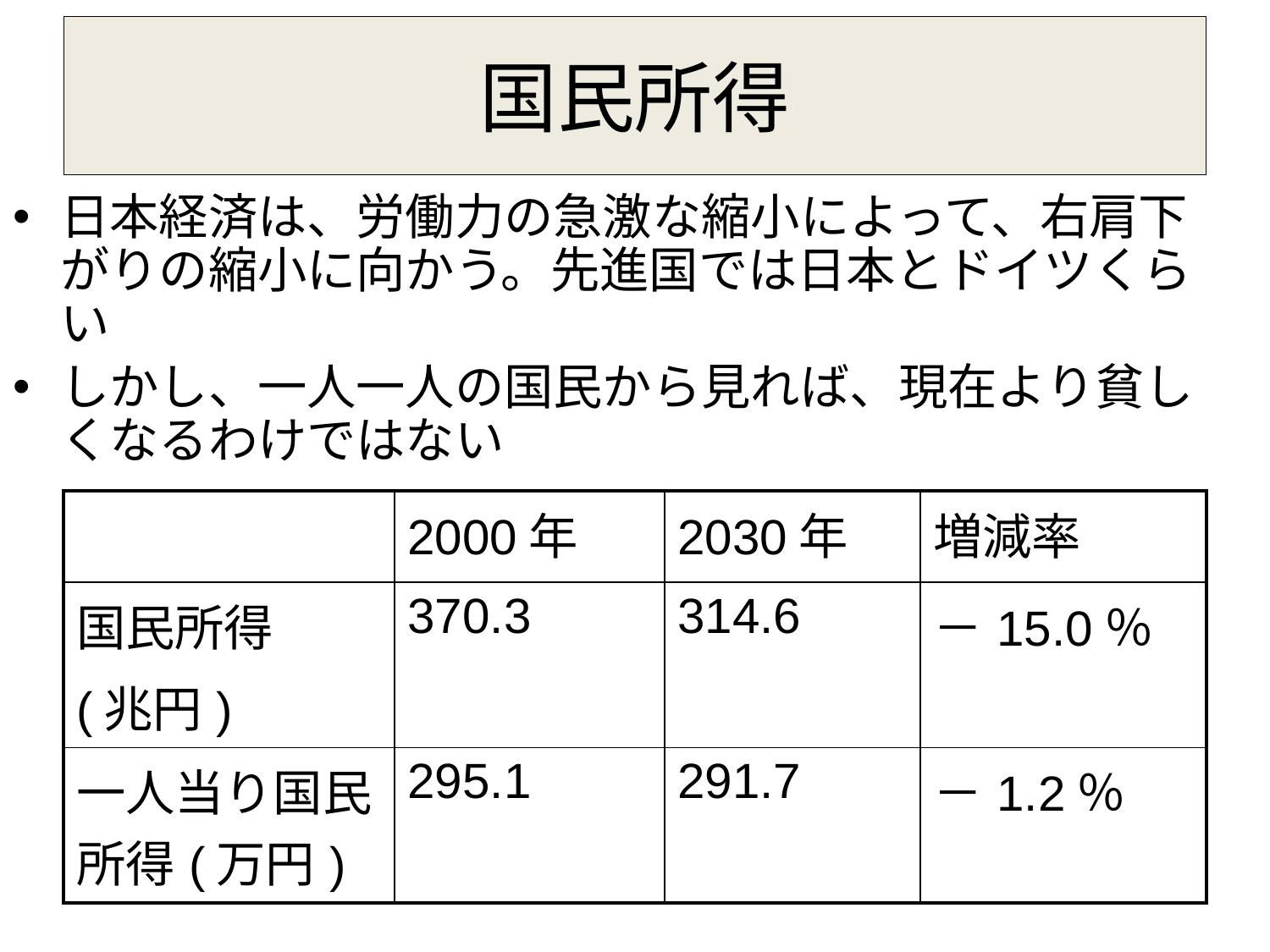

# 国民所得
日本経済は、労働力の急激な縮小によって、右肩下がりの縮小に向かう。先進国では日本とドイツくらい
しかし、一人一人の国民から見れば、現在より貧しくなるわけではない
|  | 2000年 | 2030年 | 増減率 |
| --- | --- | --- | --- |
| 国民所得 (兆円) | 370.3 | 314.6 | －15.0％ |
| 一人当り国民所得(万円) | 295.1 | 291.7 | －1.2％ |